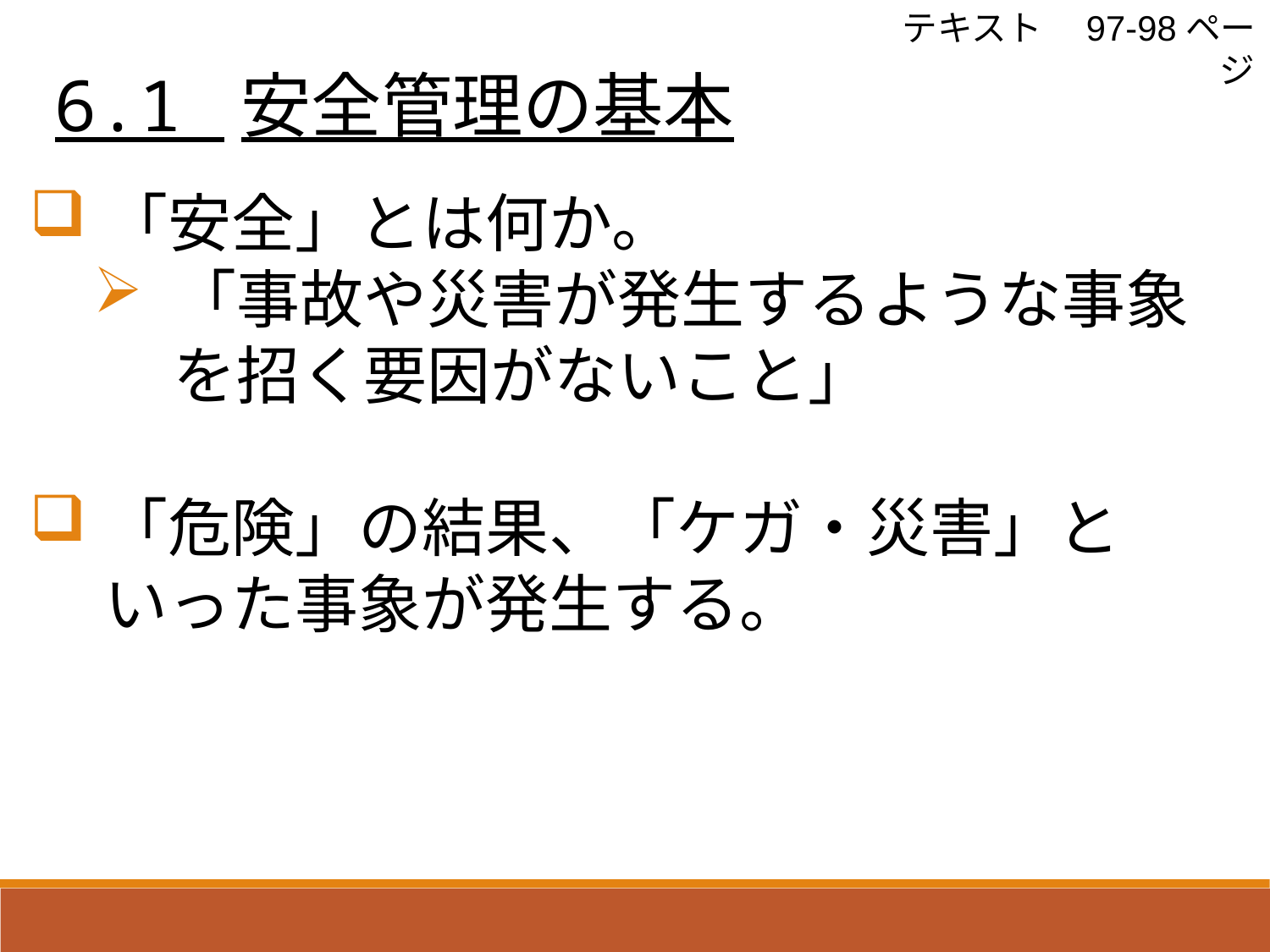

テキスト　97-98ページ
 6.1 安全管理の基本
「安全」とは何か。
「事故や災害が発生するような事象を招く要因がないこと」

「危険」の結果、「ケガ・災害」といった事象が発生する。